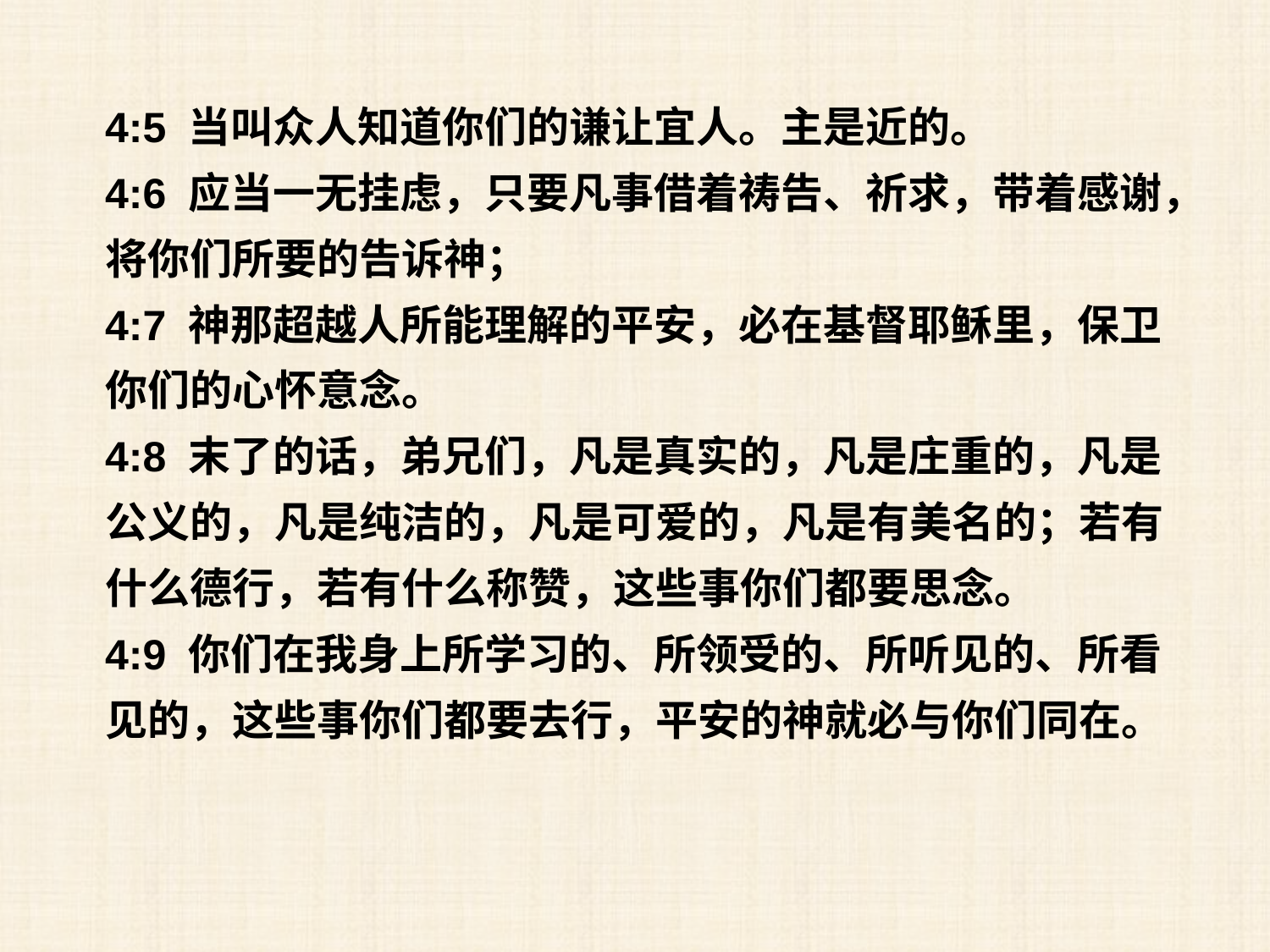

4:5 当叫众人知道你们的谦让宜人。主是近的。
4:6 应当一无挂虑，只要凡事借着祷告、祈求，带着感谢，将你们所要的告诉神；
4:7 神那超越人所能理解的平安，必在基督耶稣里，保卫你们的心怀意念。
4:8 末了的话，弟兄们，凡是真实的，凡是庄重的，凡是公义的，凡是纯洁的，凡是可爱的，凡是有美名的；若有什么德行，若有什么称赞，这些事你们都要思念。
4:9 你们在我身上所学习的、所领受的、所听见的、所看见的，这些事你们都要去行，平安的神就必与你们同在。